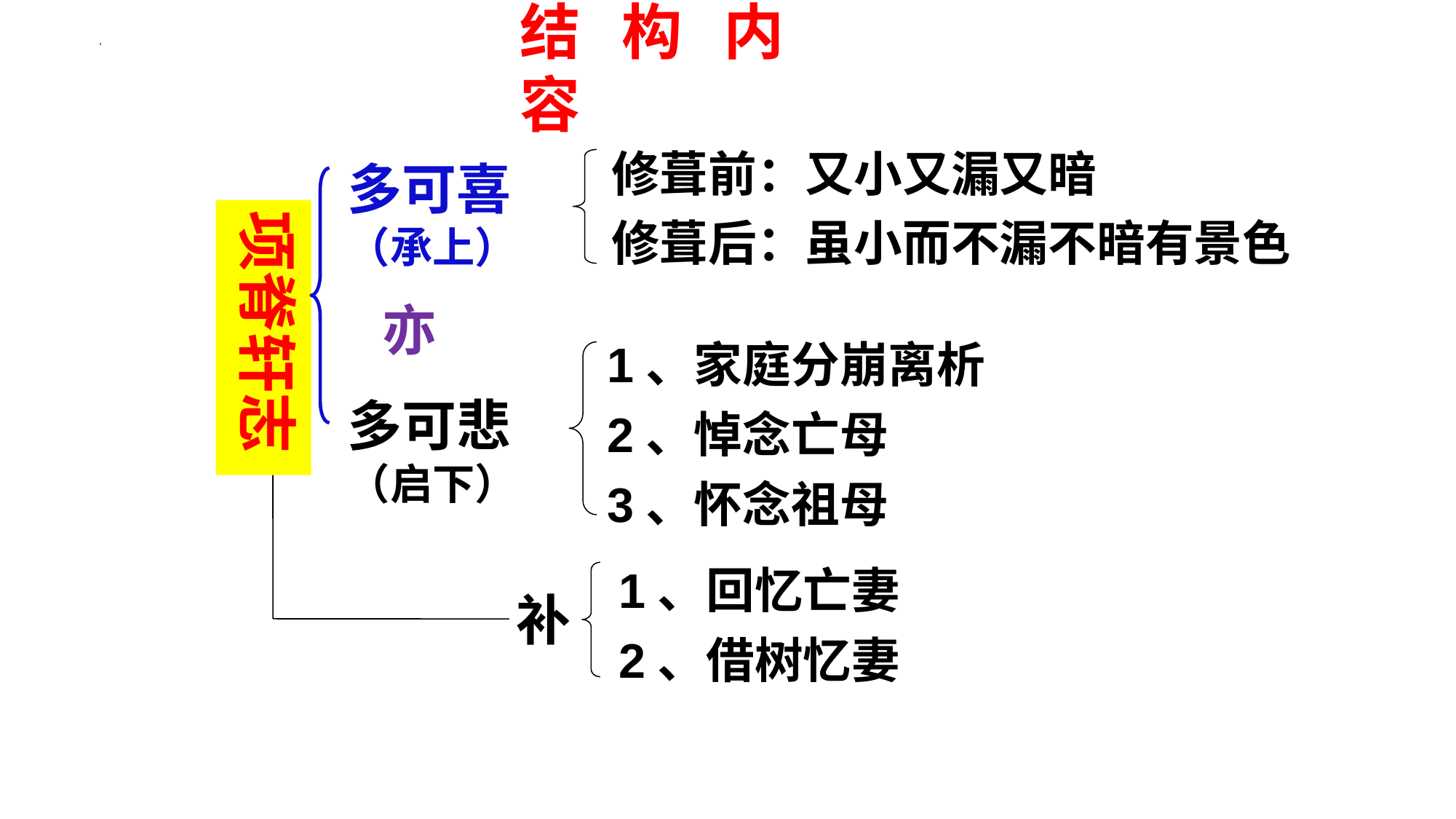

结  构  内  容
修葺前：又小又漏又暗
修葺后：虽小而不漏不暗有景色
多可喜
（承上）

项脊轩志
亦
1、家庭分崩离析
2、悼念亡母
3、怀念祖母

多可悲
（启下）

1、回忆亡妻
2、借树忆妻

补